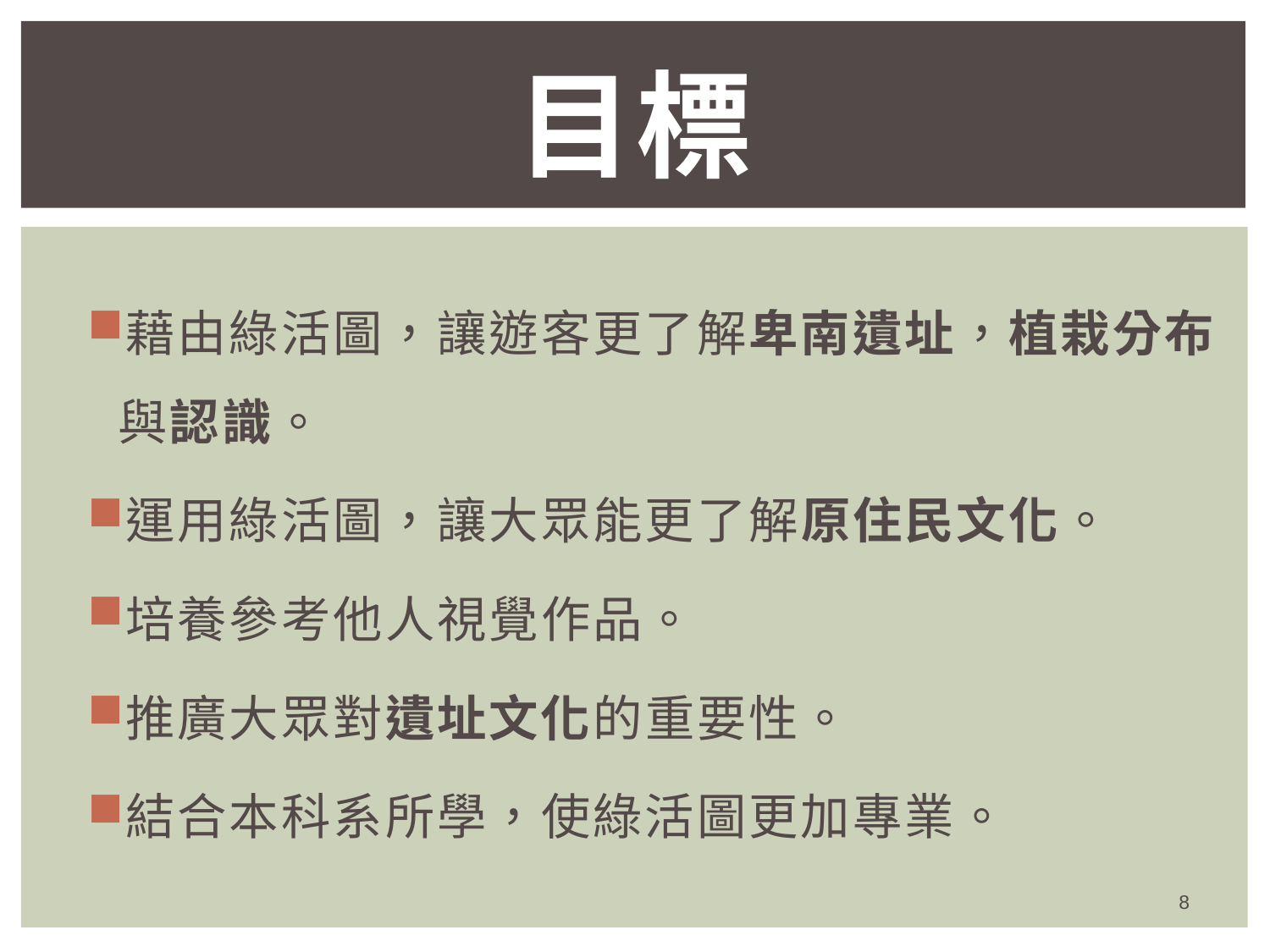

# 目標
藉由綠活圖，讓遊客更了解卑南遺址，植栽分布與認識。
運用綠活圖，讓大眾能更了解原住民文化。
培養參考他人視覺作品。
推廣大眾對遺址文化的重要性。
結合本科系所學，使綠活圖更加專業。

8